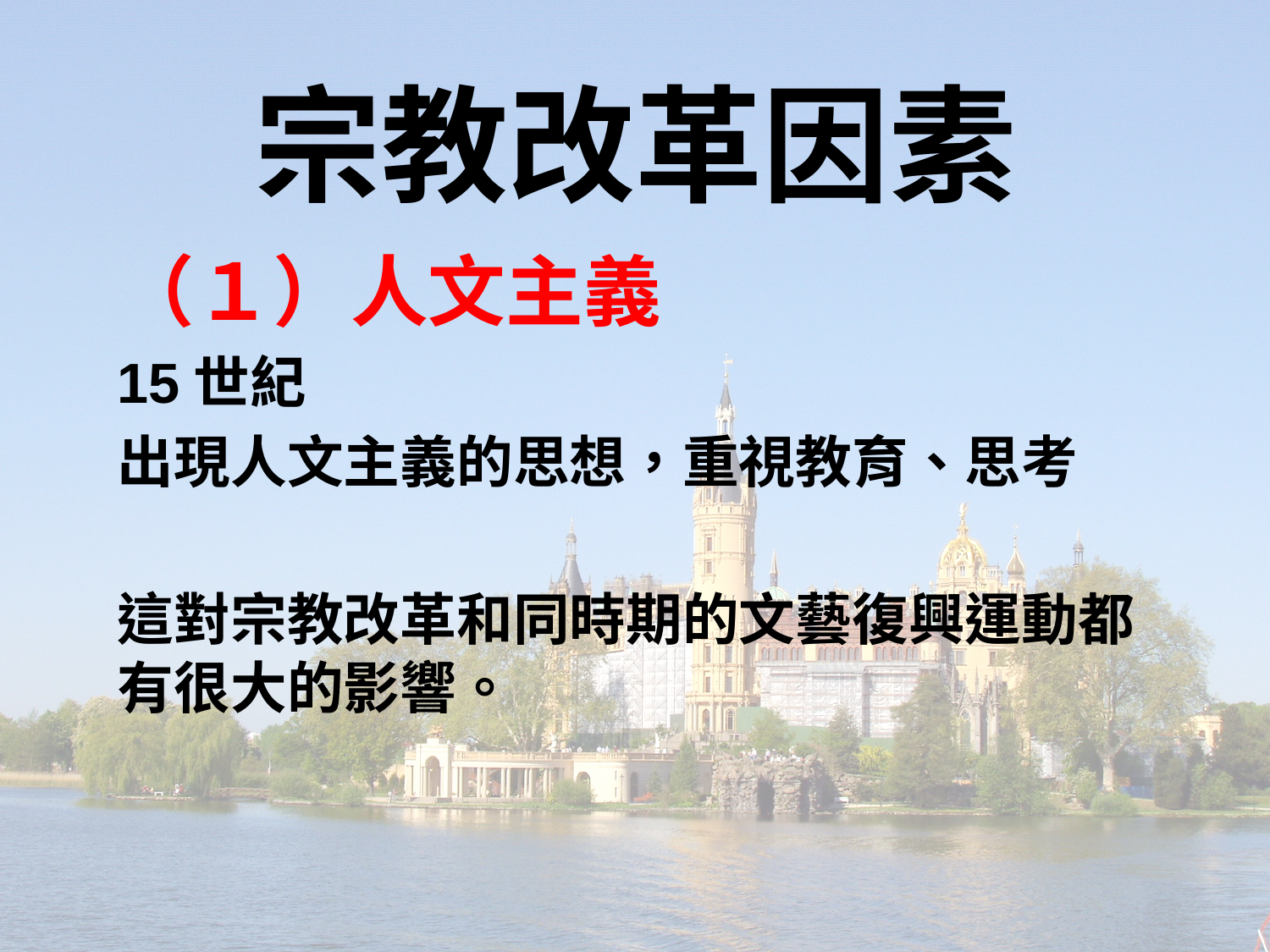

# 宗教改革因素
（１）人文主義
15世紀
出現人文主義的思想，重視教育、思考

這對宗教改革和同時期的文藝復興運動都有很大的影響。